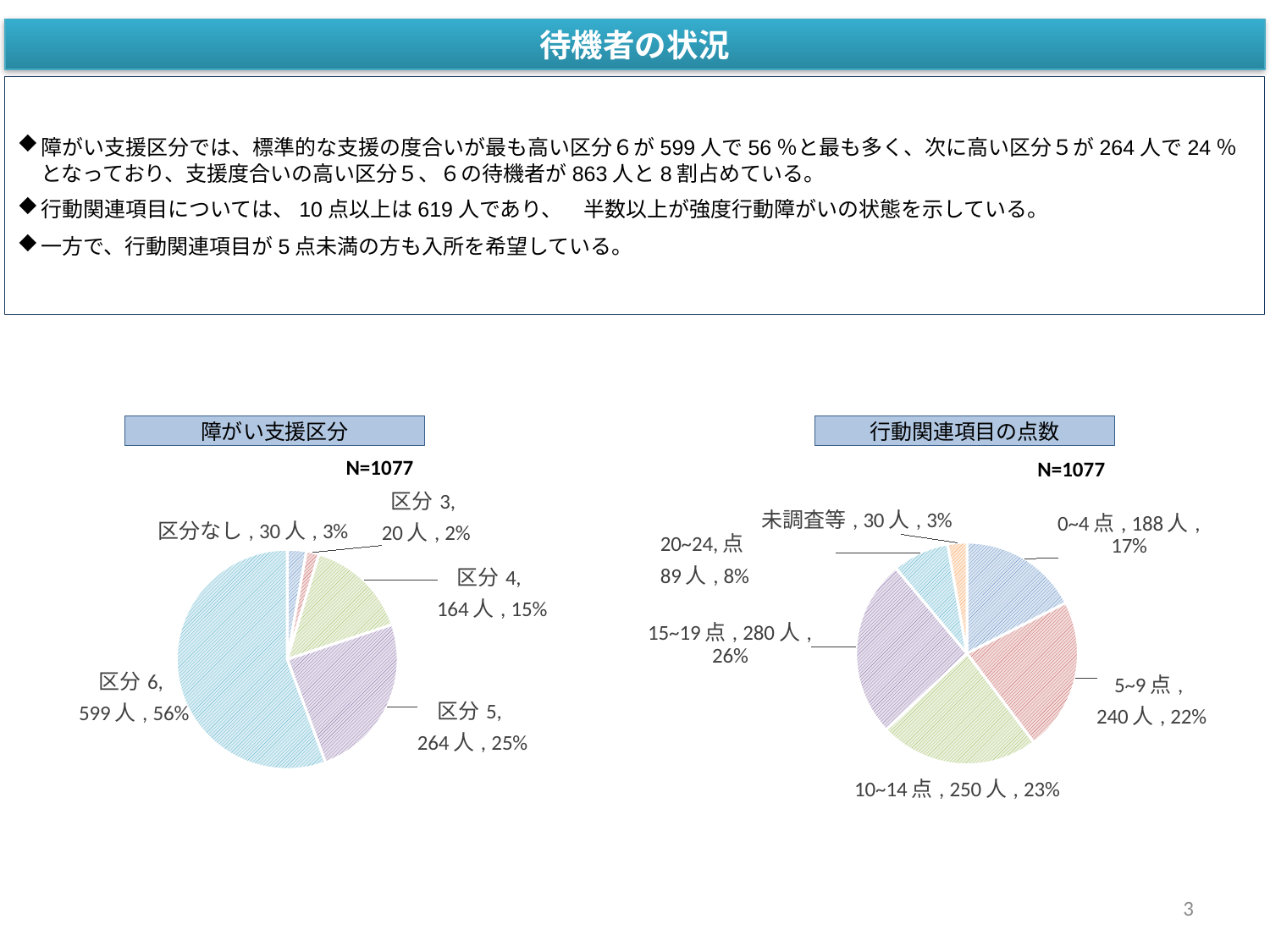

待機者の状況
障がい支援区分では、標準的な支援の度合いが最も高い区分６が599人で56％と最も多く、次に高い区分５が264人で24％となっており、支援度合いの高い区分５、６の待機者が863人と8割占めている。
行動関連項目については、10点以上は619人であり、　半数以上が強度行動障がいの状態を示している。
一方で、行動関連項目が5点未満の方も入所を希望している。
障がい支援区分
行動関連項目の点数
N=1077
N=1077

### Chart

| Category | 地域移行についての意向確認 |
|---|---|
| 0~4 | 188.0 |
| 5~9 | 240.0 |
| 10~14 | 250.0 |
| 15~19 | 280.0 |
| 20~24 | 89.0 |
| 未調査等 | 30.0 |

### Chart

| Category | 障がい支援区分 |
|---|---|
| 区分なし | 30.0 |
| 区分3 | 20.0 |
| 区分4 | 164.0 |
| 区分5 | 264.0 |
| 区分6 | 599.0 |
3